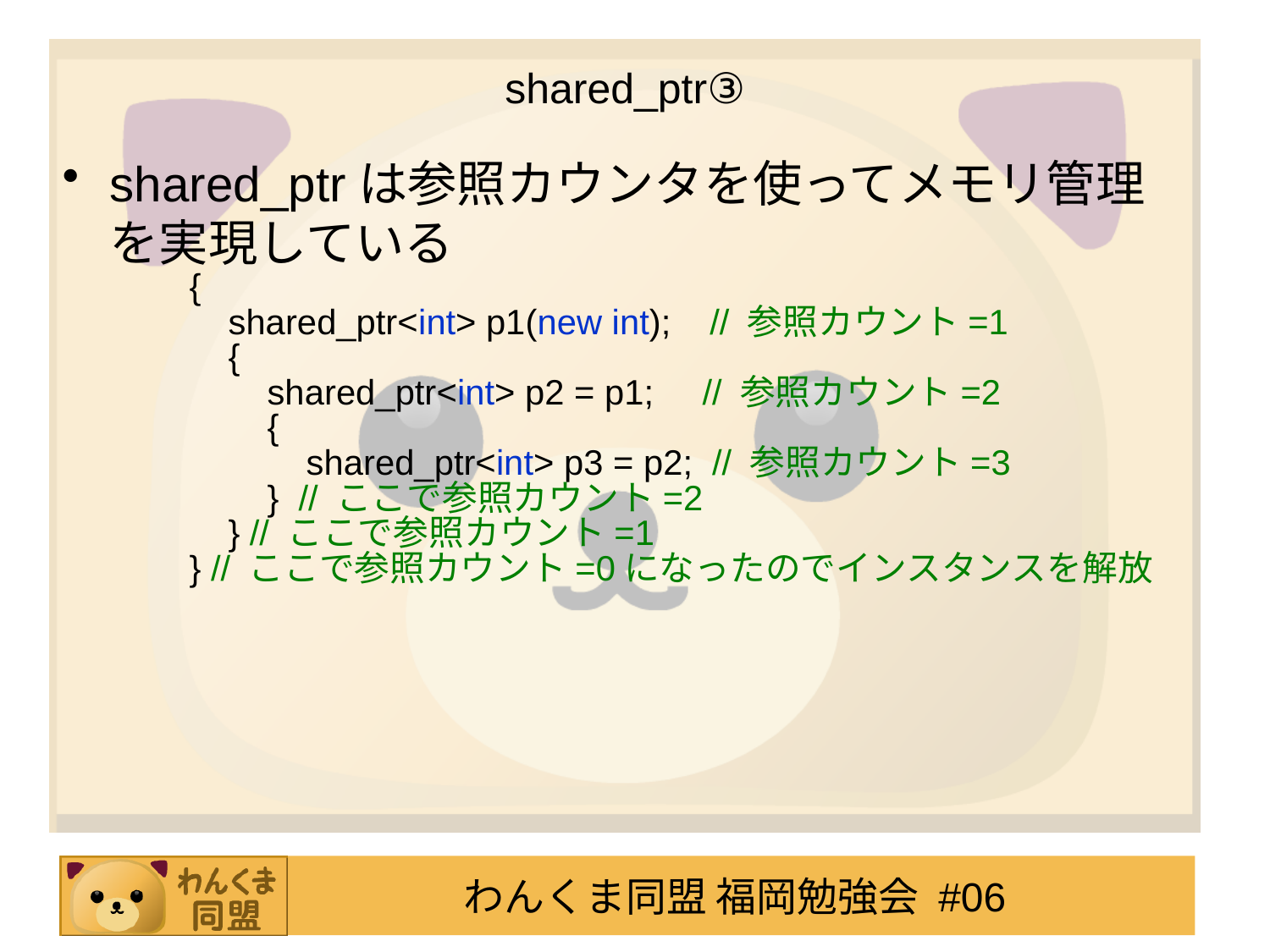

# shared_ptr③
shared_ptrは参照カウンタを使ってメモリ管理を実現している
{
    shared_ptr<int> p1(new int);    // 参照カウント=1
    {
        shared_ptr<int> p2 = p1;     // 参照カウント=2
        {
            shared_ptr<int> p3 = p2;  // 参照カウント=3
        }  // ここで参照カウント=2
    } // ここで参照カウント=1
} // ここで参照カウント=0になったのでインスタンスを解放